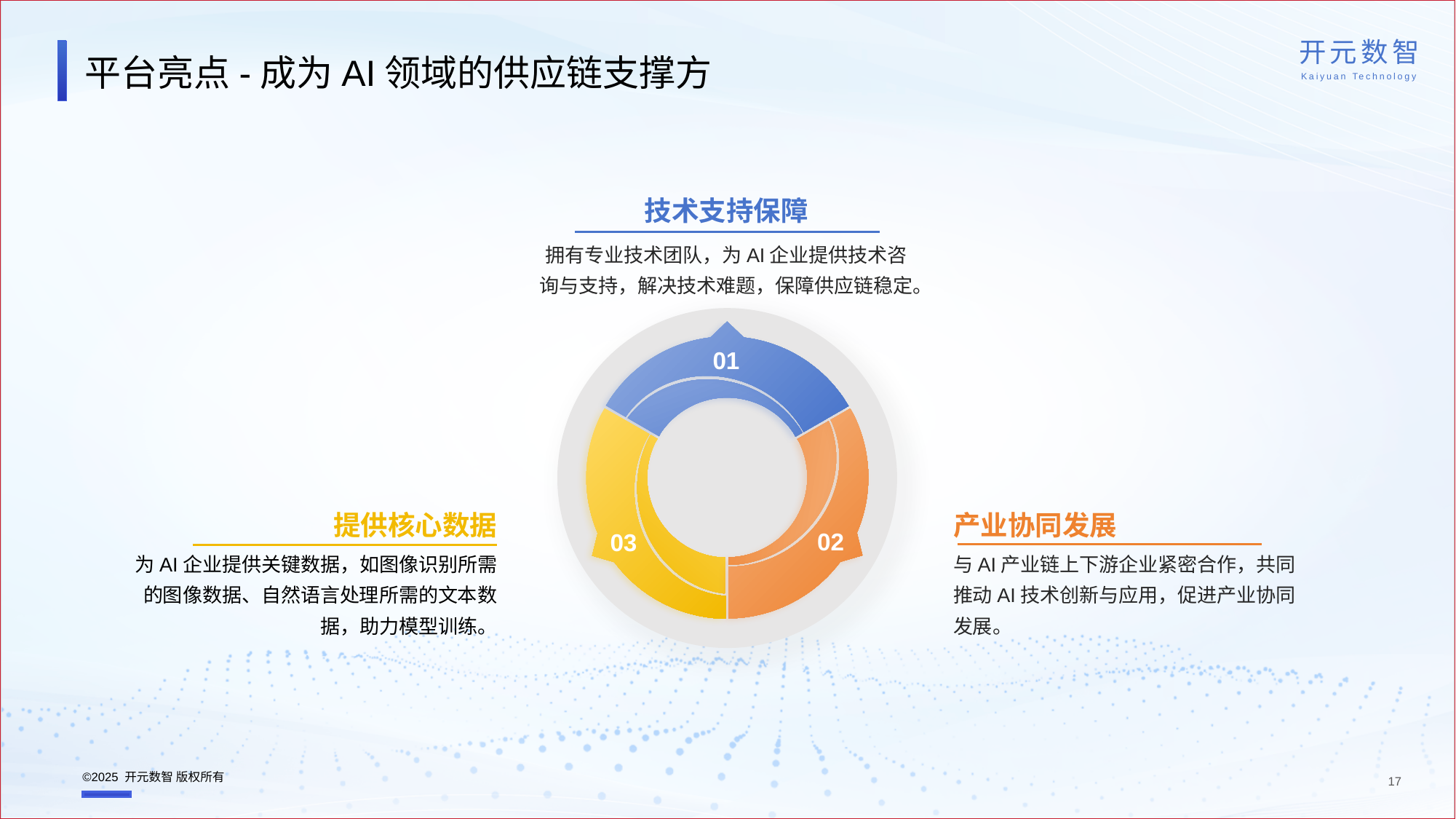

# 平台亮点-成为AI领域的供应链支撑方
技术支持保障
拥有专业技术团队，为AI企业提供技术咨询与支持，解决技术难题，保障供应链稳定。

01

03
02

提供核心数据
产业协同发展
为AI企业提供关键数据，如图像识别所需的图像数据、自然语言处理所需的文本数据，助力模型训练。

与AI产业链上下游企业紧密合作，共同推动AI技术创新与应用，促进产业协同发展。